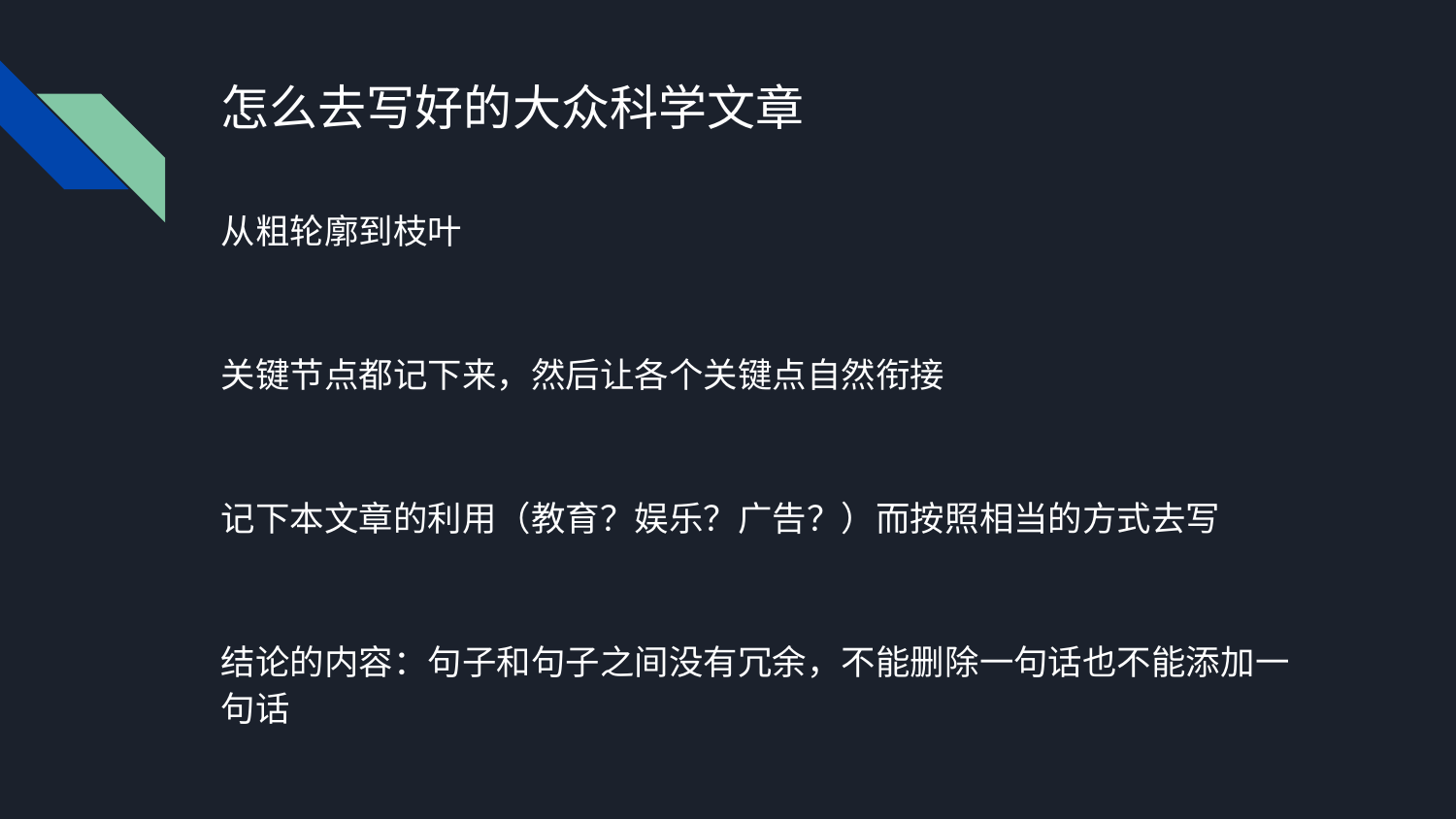

# 怎么去写好的大众科学文章
从粗轮廓到枝叶

关键节点都记下来，然后让各个关键点自然衔接

记下本文章的利用（教育？娱乐？广告？）而按照相当的方式去写

结论的内容：句子和句子之间没有冗余，不能删除一句话也不能添加一句话